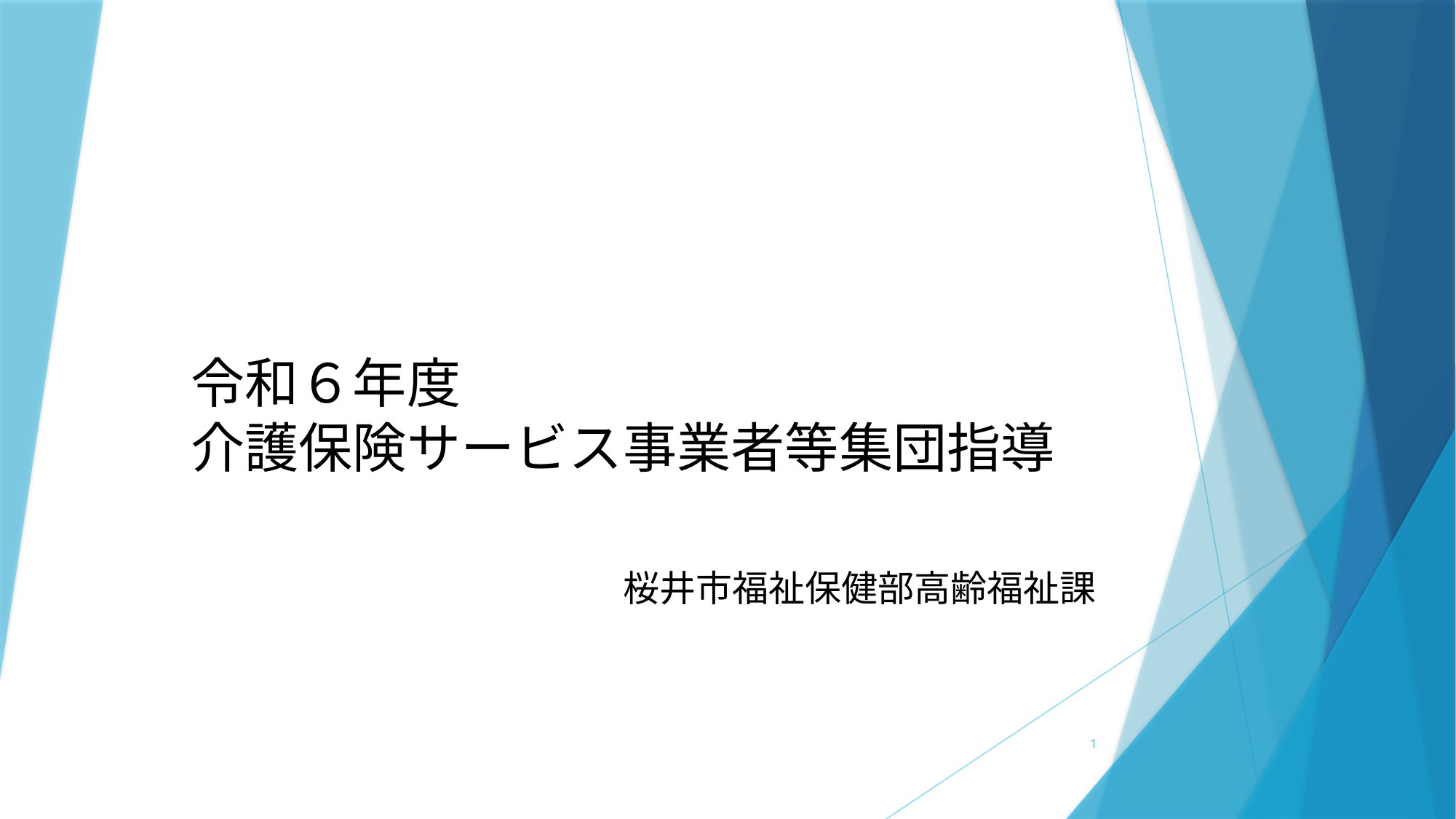

# 令和６年度 介護保険サービス事業者等集団指導
桜井市福祉保健部高齢福祉課
1